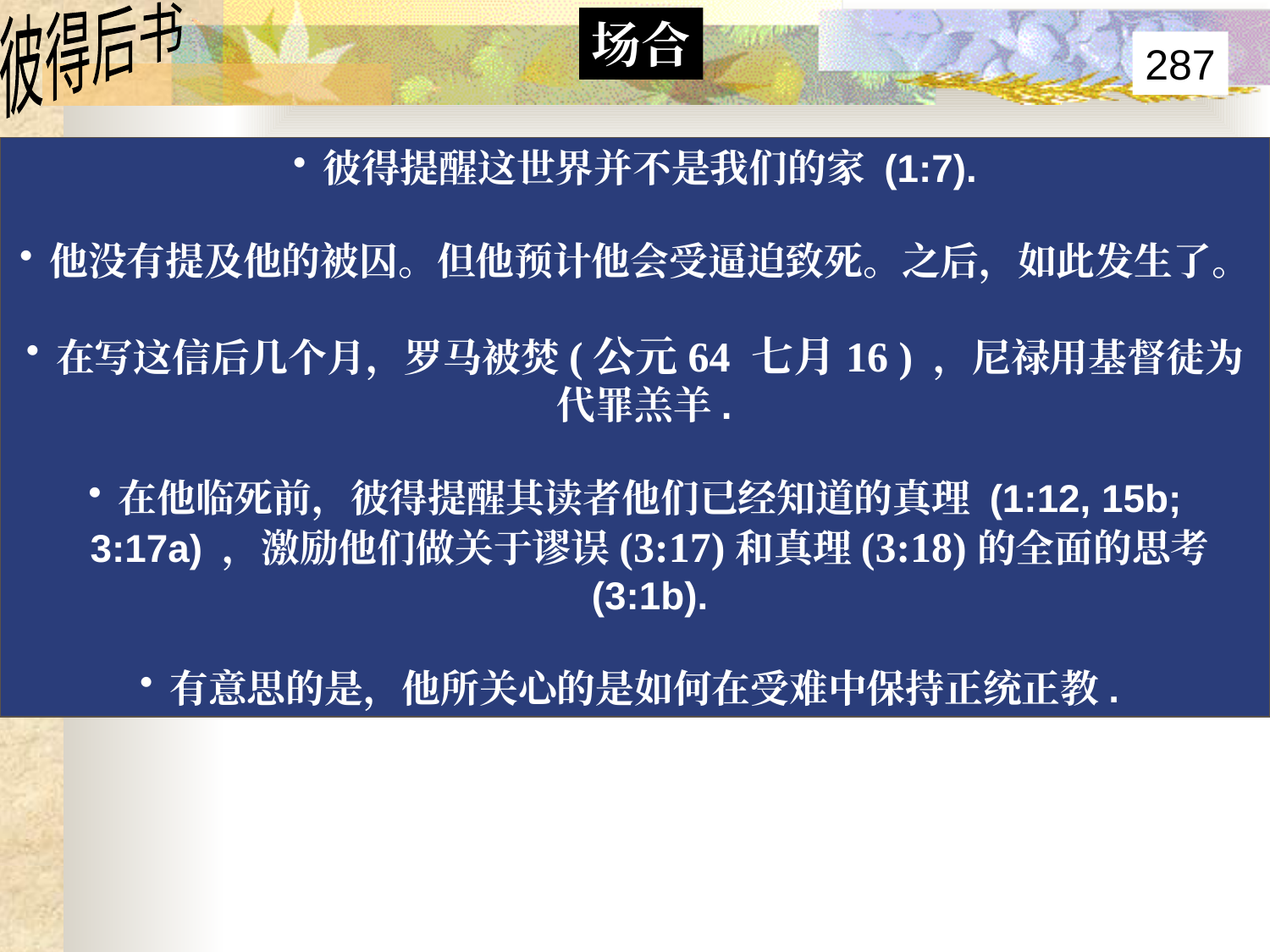

彼得后书
场合
287
# Occasion
彼得提醒这世界并不是我们的家 (1:7).

他没有提及他的被囚。但他预计他会受逼迫致死。之后，如此发生了。

在写这信后几个月，罗马被焚(公元64 七月16 ) ，尼禄用基督徒为代罪羔羊.

在他临死前，彼得提醒其读者他们已经知道的真理 (1:12, 15b; 3:17a) ，激励他们做关于谬误(3:17)和真理(3:18)的全面的思考 (3:1b).

有意思的是，他所关心的是如何在受难中保持正统正教.